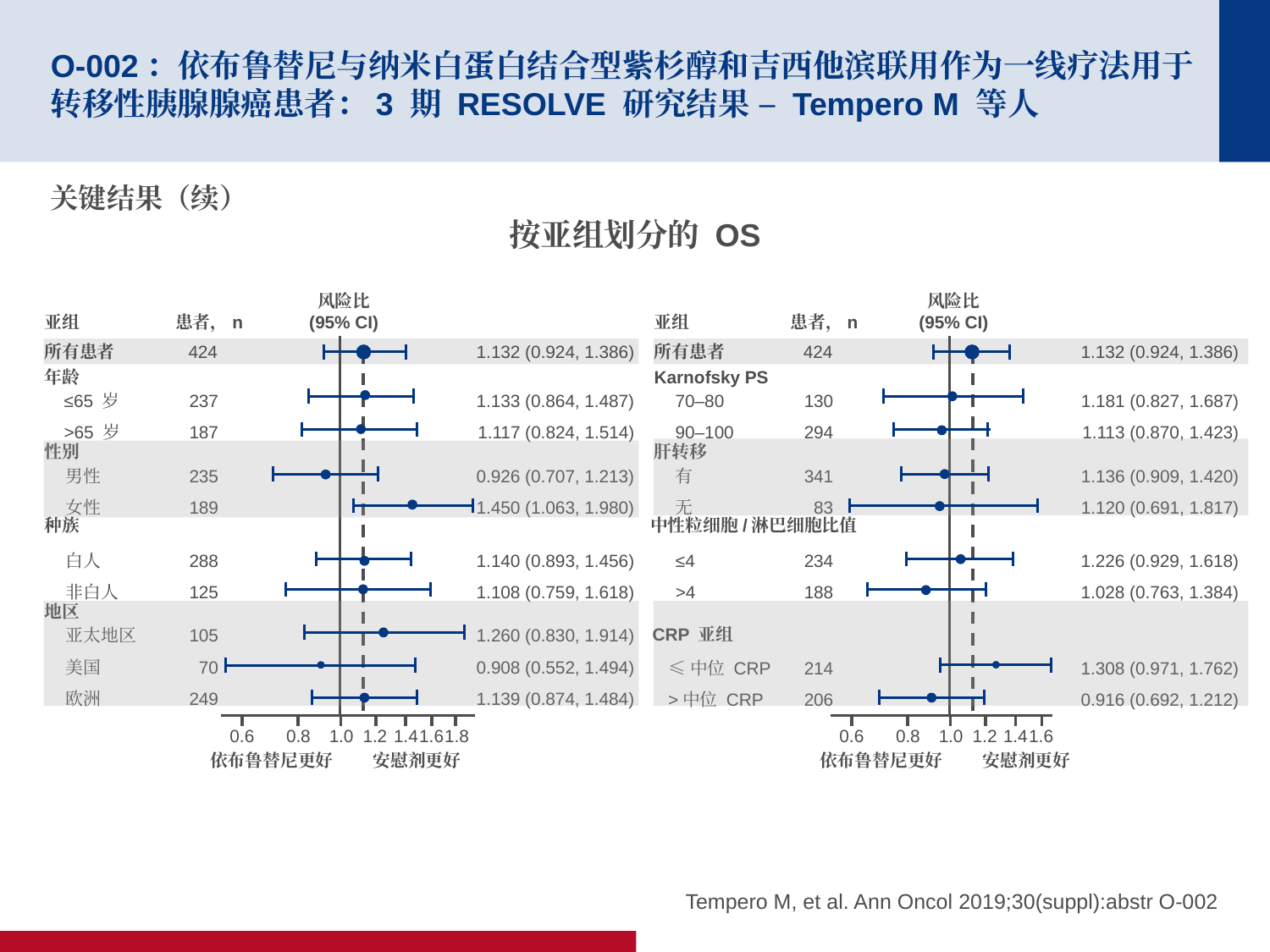

# O-002：依布鲁替尼与纳米白蛋白结合型紫杉醇和吉西他滨联用作为一线疗法用于转移性胰腺腺癌患者：3 期 RESOLVE 研究结果 – Tempero M 等人
关键结果（续）

按亚组划分的 OS
风险比
(95% CI)
亚组
患者，n
所有患者
424
1.132 (0.924, 1.386)
0.6
0.8
1.0
1.2
1.4
1.6
1.8
依布鲁替尼更好
安慰剂更好

年龄
≤65 岁
>65 岁
237
187
1.133 (0.864, 1.487)
1.117 (0.824, 1.514)

性别

男性
女性
235
189
0.926 (0.707, 1.213)
1.450 (1.063, 1.980)

种族
白人
非白人
288
125
1.140 (0.893, 1.456)
1.108 (0.759, 1.618)

地区

亚太地区
美国
欧洲
105
70
249
1.260 (0.830, 1.914)
0.908 (0.552, 1.494)
1.139 (0.874, 1.484)

风险比
(95% CI)
亚组
患者，n
所有患者
424
1.132 (0.924, 1.386)
0.6
0.8
1.0
1.2
1.4
1.6
依布鲁替尼更好
安慰剂更好

Karnofsky PS
70–80
90–100
130
294
1.181 (0.827, 1.687)
1.113 (0.870, 1.423)

肝转移

有
无
341
83
1.136 (0.909, 1.420)
1.120 (0.691, 1.817)

中性粒细胞/淋巴细胞比值
≤4
>4
234
188
1.226 (0.929, 1.618)
1.028 (0.763, 1.384)

CRP 亚组
≤中位 CRP
>中位 CRP
214
206
1.308 (0.971, 1.762)
0.916 (0.692, 1.212)

Tempero M, et al. Ann Oncol 2019;30(suppl):abstr O-002